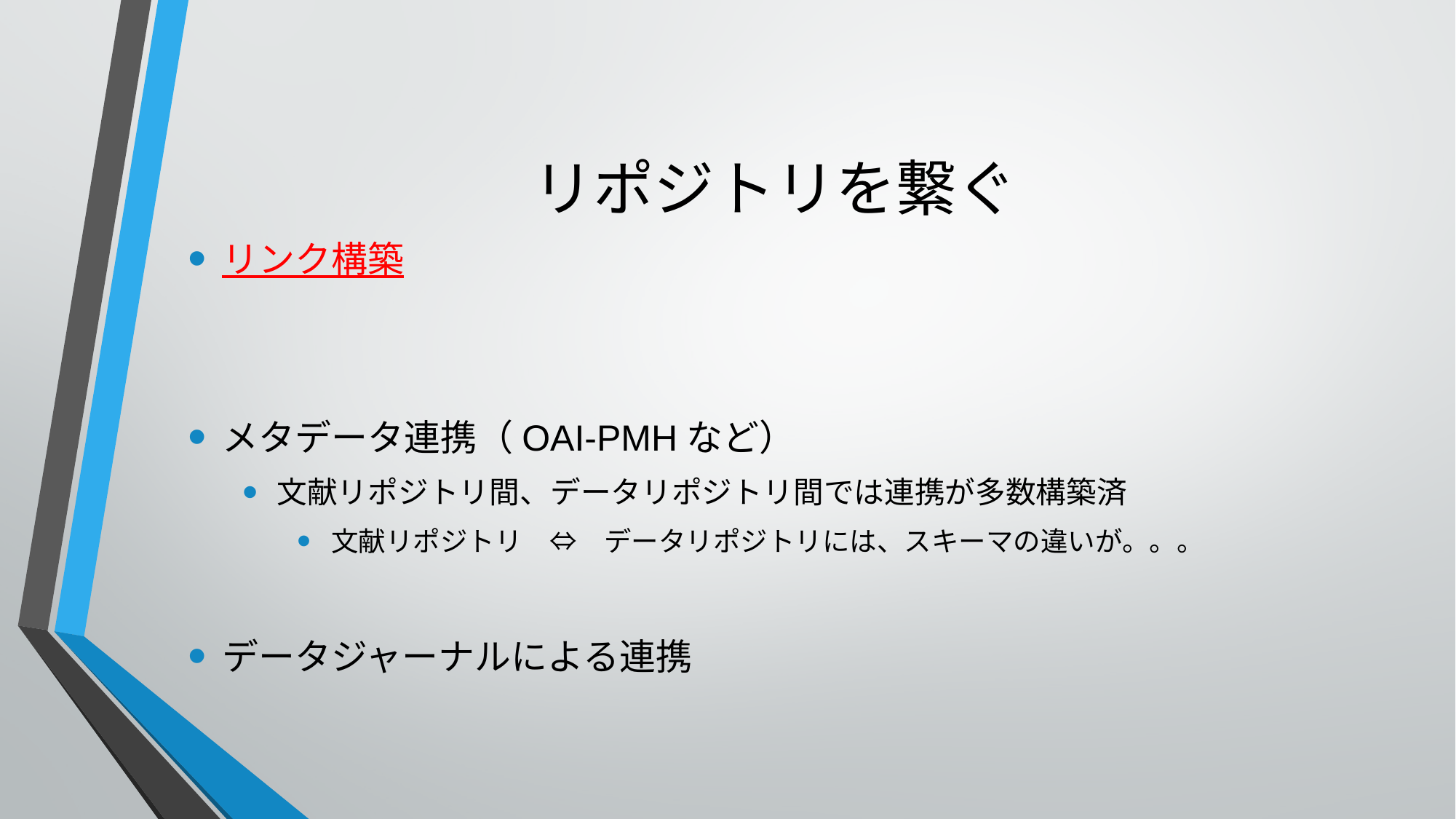

# リポジトリを繋ぐ
リンク構築

メタデータ連携（OAI-PMHなど）
文献リポジトリ間、データリポジトリ間では連携が多数構築済
文献リポジトリ　⇔　データリポジトリには、スキーマの違いが。。。

データジャーナルによる連携